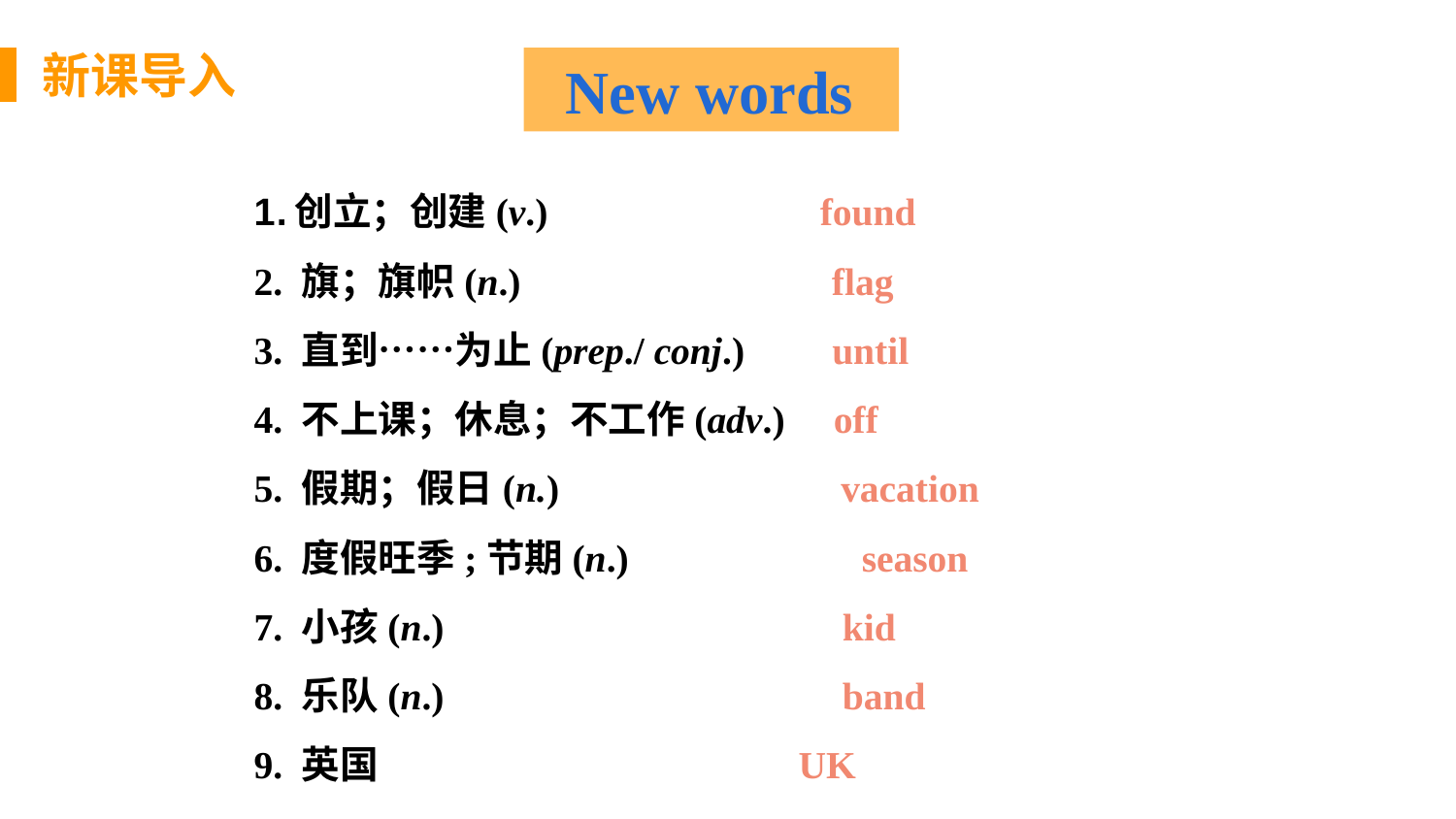

新课导入

  New words
创立；创建(v.)                            found
2. 旗；旗帜(n.)                                flag
3. 直到……为止(prep./ conj.)         until
4. 不上课；休息；不工作(adv.)     off
5. 假期；假日(n.)                             vacation
6. 度假旺季;节期(n.)                        season
7. 小孩(n.)                                         kid
8. 乐队(n.)                                         band
9. 英国                                               UK